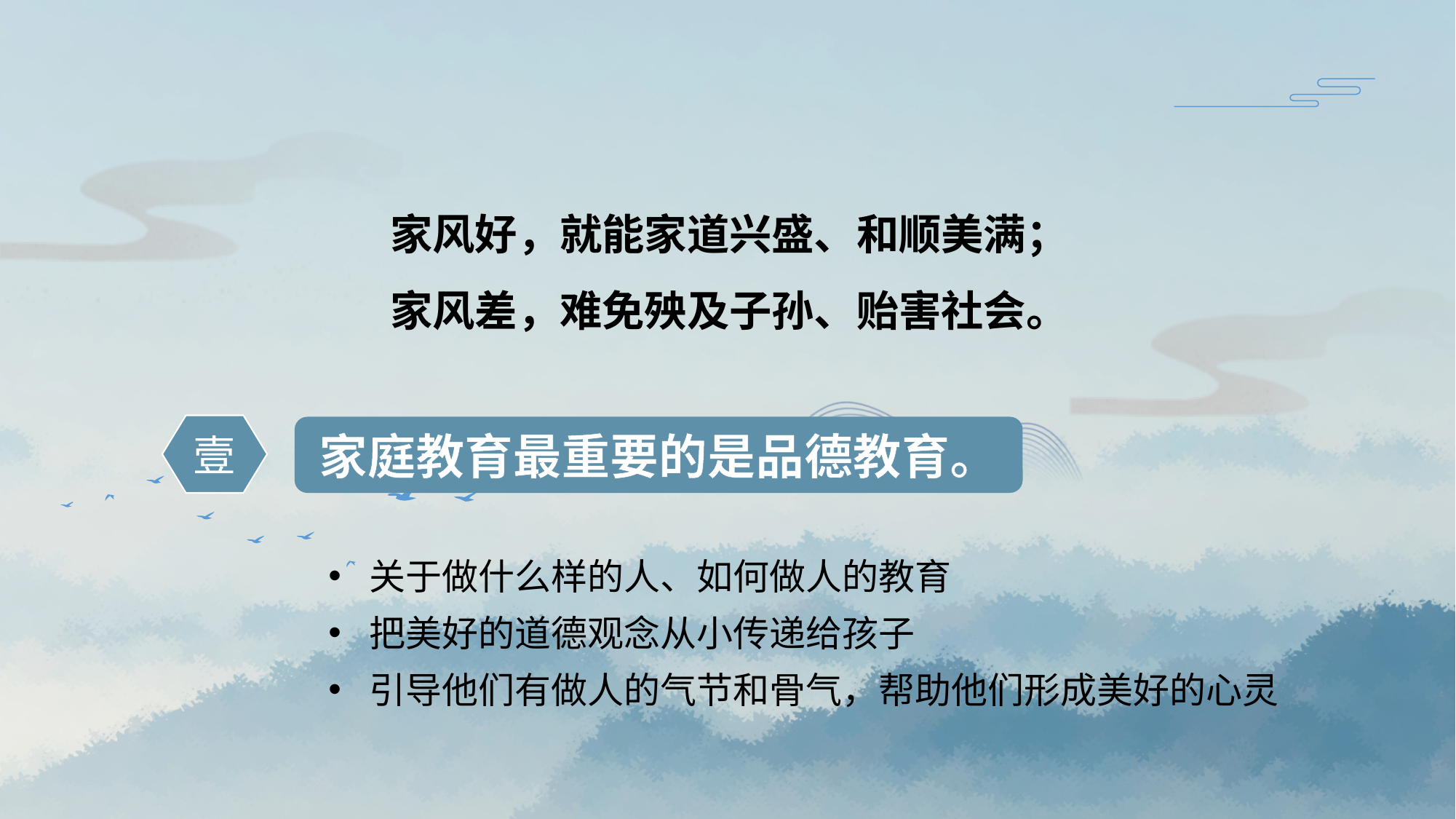

家风好，就能家道兴盛、和顺美满；家风差，难免殃及子孙、贻害社会。
壹
家庭教育最重要的是品德教育。
关于做什么样的人、如何做人的教育
把美好的道德观念从小传递给孩子
引导他们有做人的气节和骨气，帮助他们形成美好的心灵